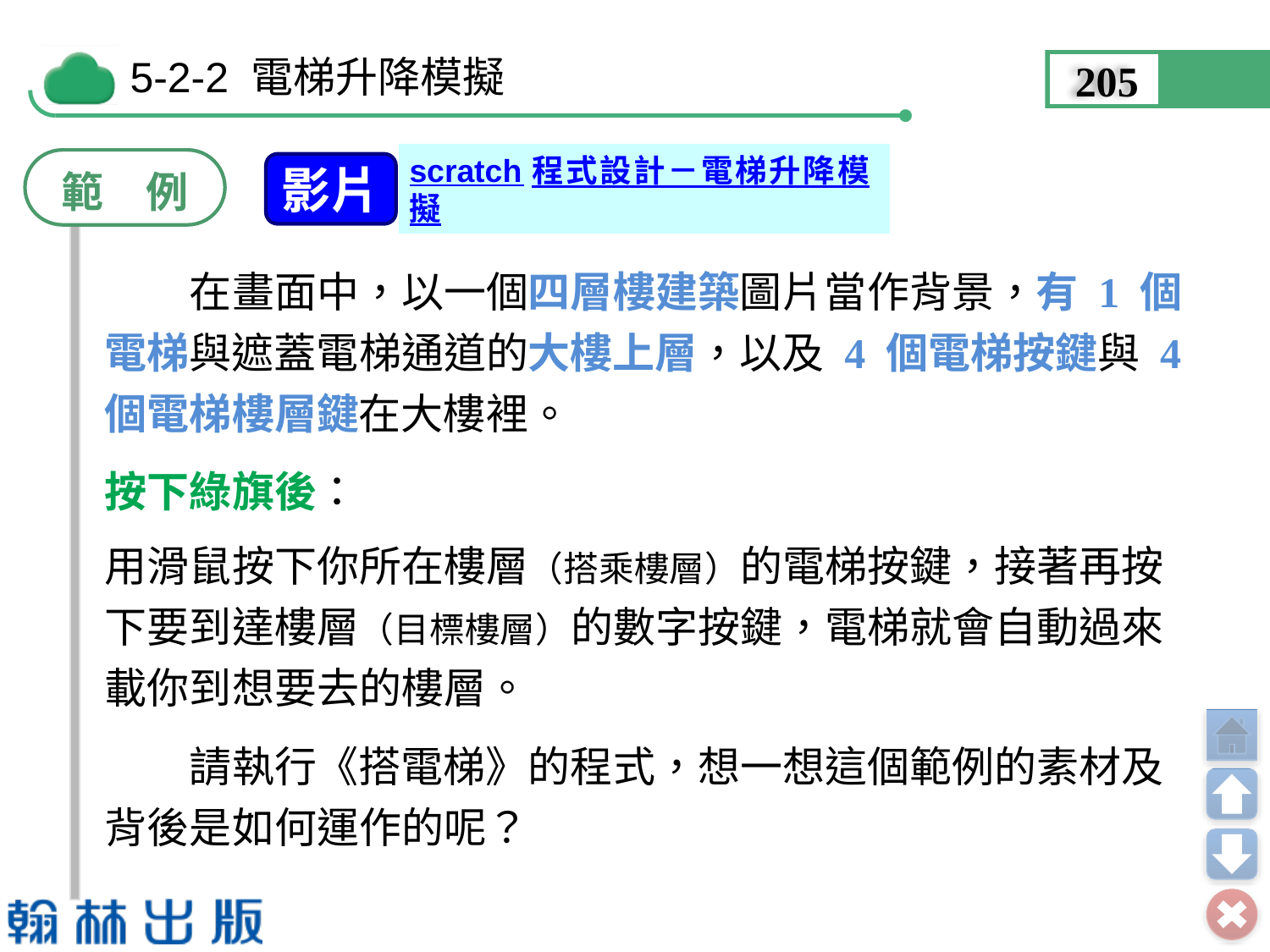

205
範　例

影片
scratch程式設計－電梯升降模擬

　　在畫面中，以一個四層樓建築圖片當作背景，有 1 個電梯與遮蓋電梯通道的大樓上層，以及 4 個電梯按鍵與 4 個電梯樓層鍵在大樓裡。
按下綠旗後：
用滑鼠按下你所在樓層（搭乘樓層）的電梯按鍵，接著再按下要到達樓層（目標樓層）的數字按鍵，電梯就會自動過來載你到想要去的樓層。
　　請執行《搭電梯》的程式，想一想這個範例的素材及背後是如何運作的呢？